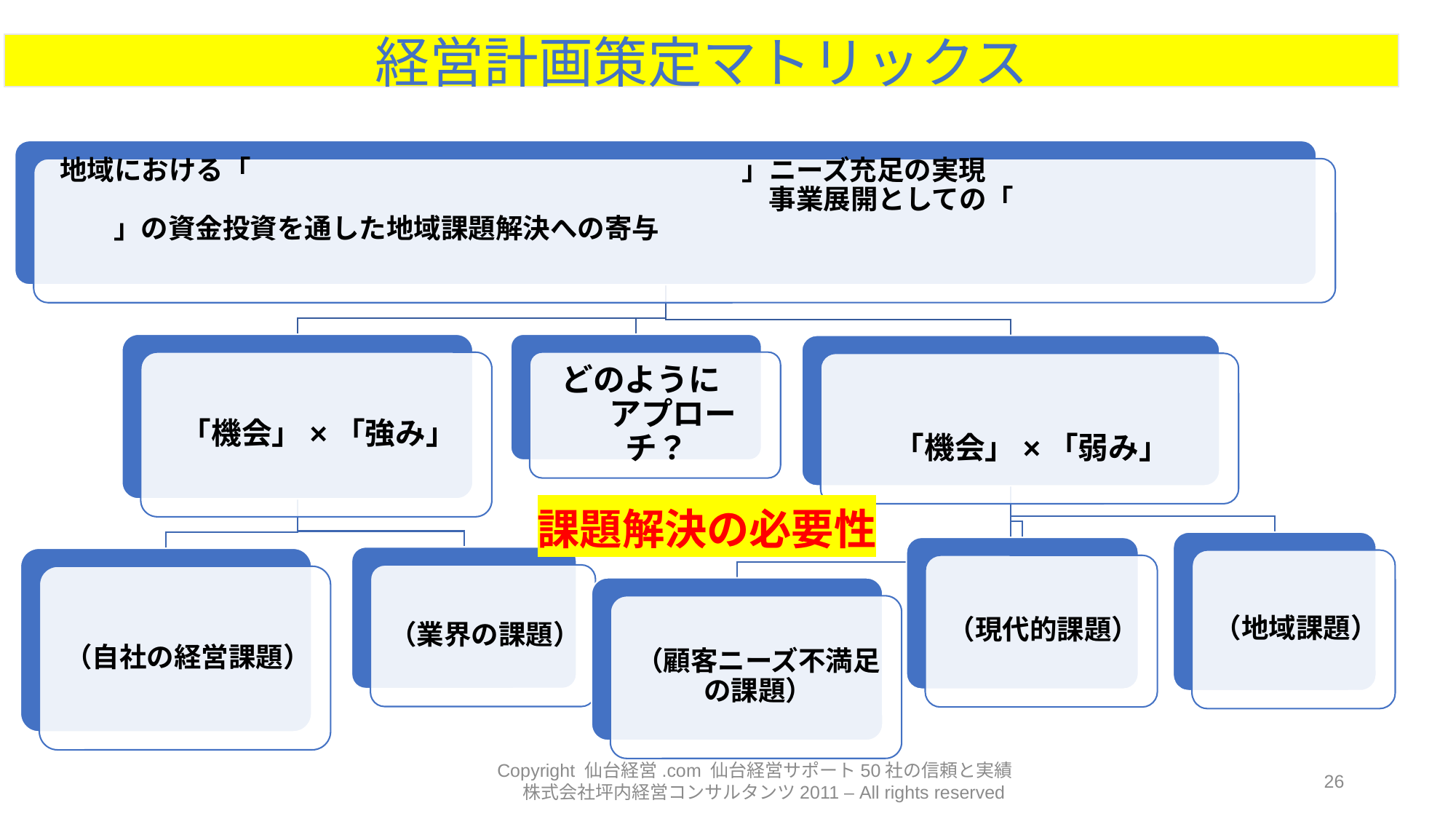

経営計画策定マトリックス
地域における「　　　　　　　　　　　　　　　　　　」ニーズ充足の実現　　　　　　　　　　　　　　　　　　　　　　　　　　　　　　　　　　　　　　事業展開としての「　　　　　　　　　　　　　」の資金投資を通した地域課題解決への寄与

「機会」×「強み」
（自社の経営課題）
（業界の課題）
どのように　　アプローチ？

「機会」×「弱み」
（顧客ニーズ不満足の課題）
（現代的課題）
（地域課題）
課題解決の必要性
Copyright 仙台経営.com 仙台経営サポート50社の信頼と実績　株式会社坪内経営コンサルタンツ2011 – All rights reserved
26